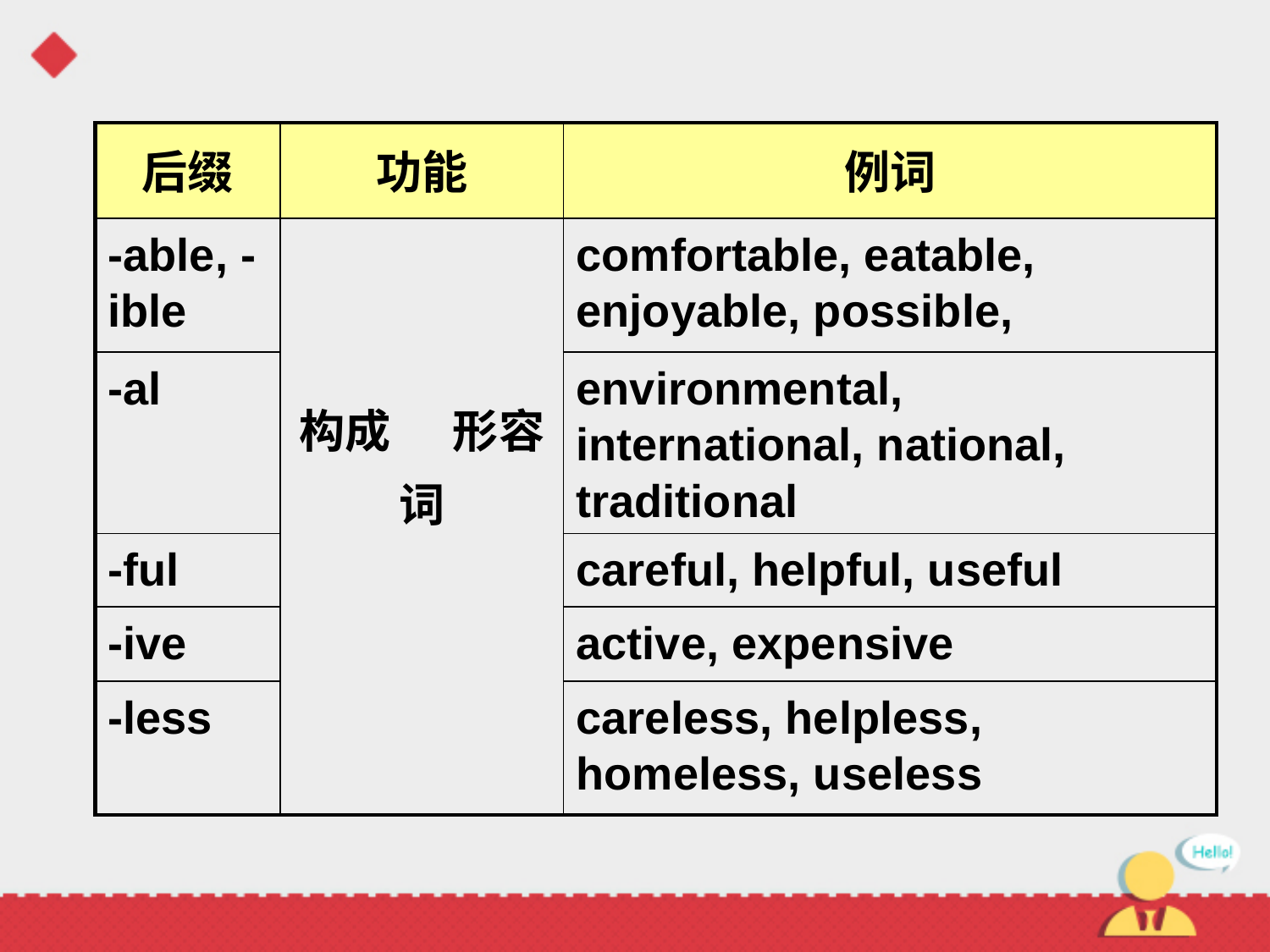

| 后缀 | 功能 | 例词 |
| --- | --- | --- |
| -able, -ible | 构成 形容词 | comfortable, eatable, enjoyable, possible, |
| -al |  | environmental, international, national, traditional |
| -ful |  | careful, helpful, useful |
| -ive |  | active, expensive |
| -less |  | careless, helpless, homeless, useless |